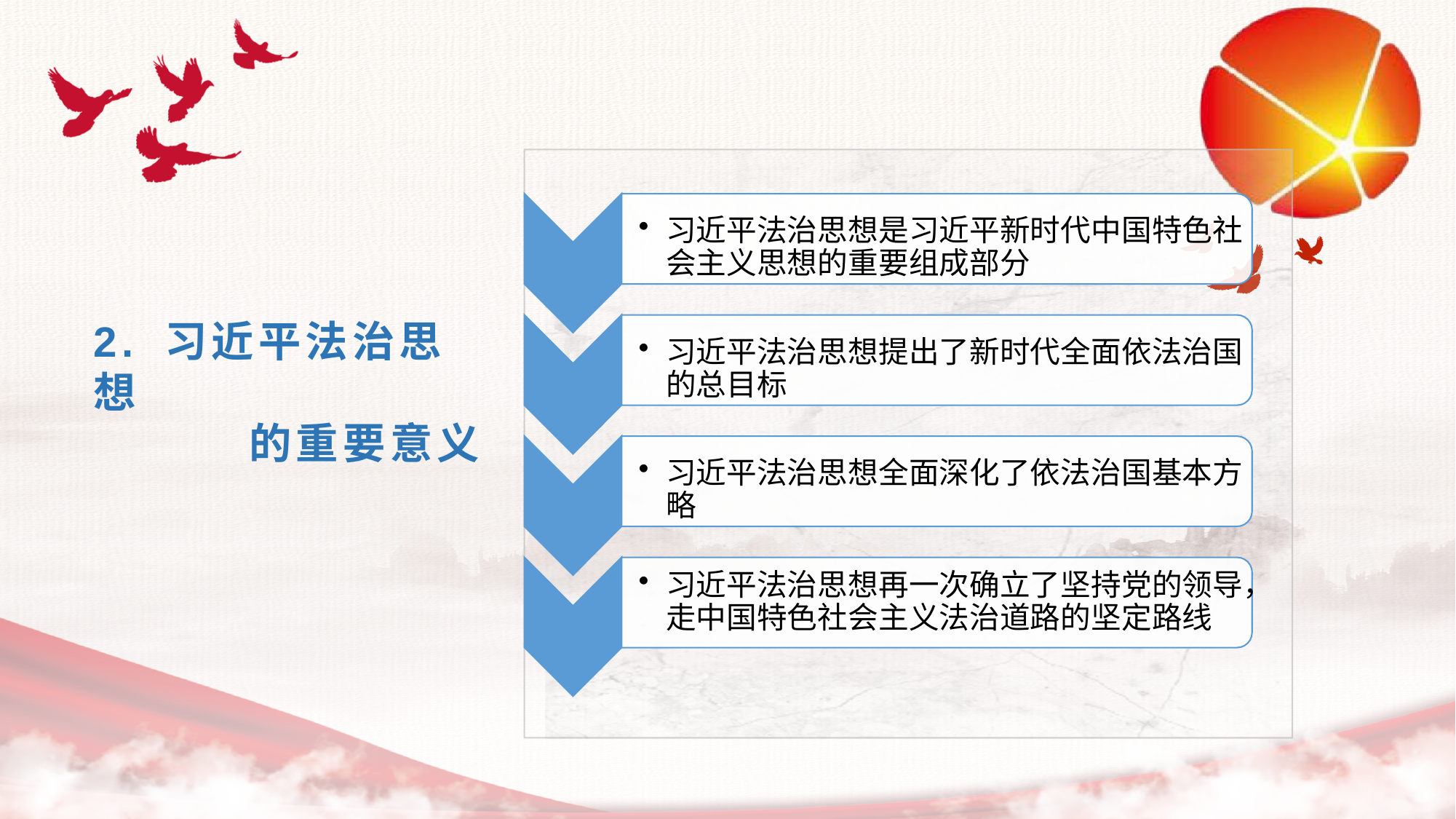

习近平法治思想是习近平新时代中国特色社会主义思想的重要组成部分

习近平法治思想提出了新时代全面依法治国的总目标

习近平法治思想全面深化了依法治国基本方略

习近平法治思想再一次确立了坚持党的领导，走中国特色社会主义法治道路的坚定路线

2. 习近平法治思想                                    的重要意义